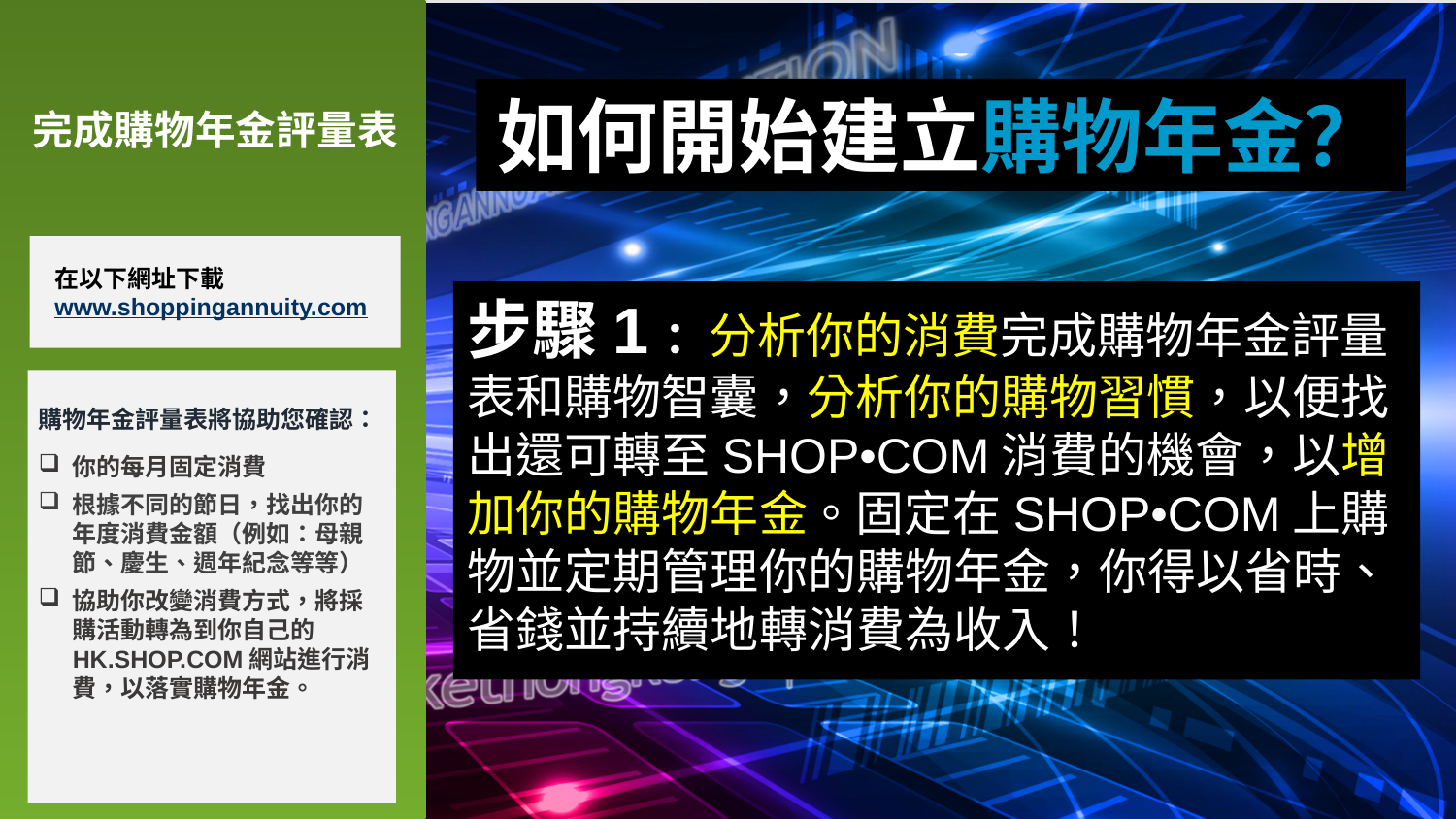

完成購物年金評量表
在以下網址下載www.shoppingannuity.com
購物年金評量表將協助您確認：
你的每月固定消費
根據不同的節日，找出你的年度消費金額（例如：母親節、慶生、週年紀念等等）
協助你改變消費方式，將採購活動轉為到你自己的HK.SHOP.COM網站進行消費，以落實購物年金。

如何開始建立購物年金？
步驟1：分析你的消費完成購物年金評量表和購物智囊，分析你的購物習慣，以便找出還可轉至SHOP•COM消費的機會，以增加你的購物年金。固定在SHOP•COM上購物並定期管理你的購物年金，你得以省時、省錢並持續地轉消費為收入！